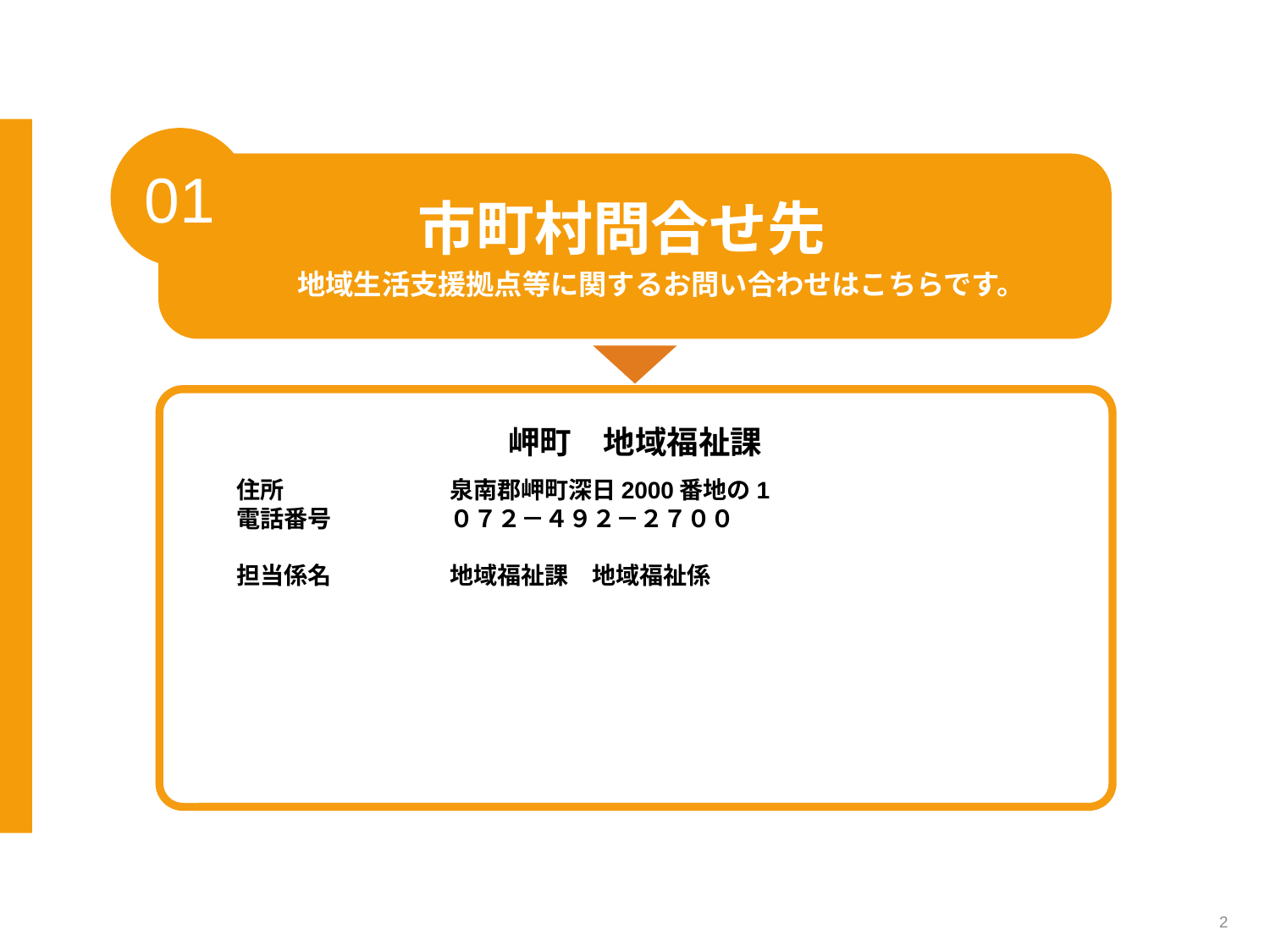

01

市町村問合せ先
地域生活支援拠点等に関するお問い合わせはこちらです。

岬町　地域福祉課
　　住所　　　　　　　泉南郡岬町深日2000番地の1
　　電話番号　　　　　０７２－４９２－２７００

　　担当係名　　　　　地域福祉課　地域福祉係

2